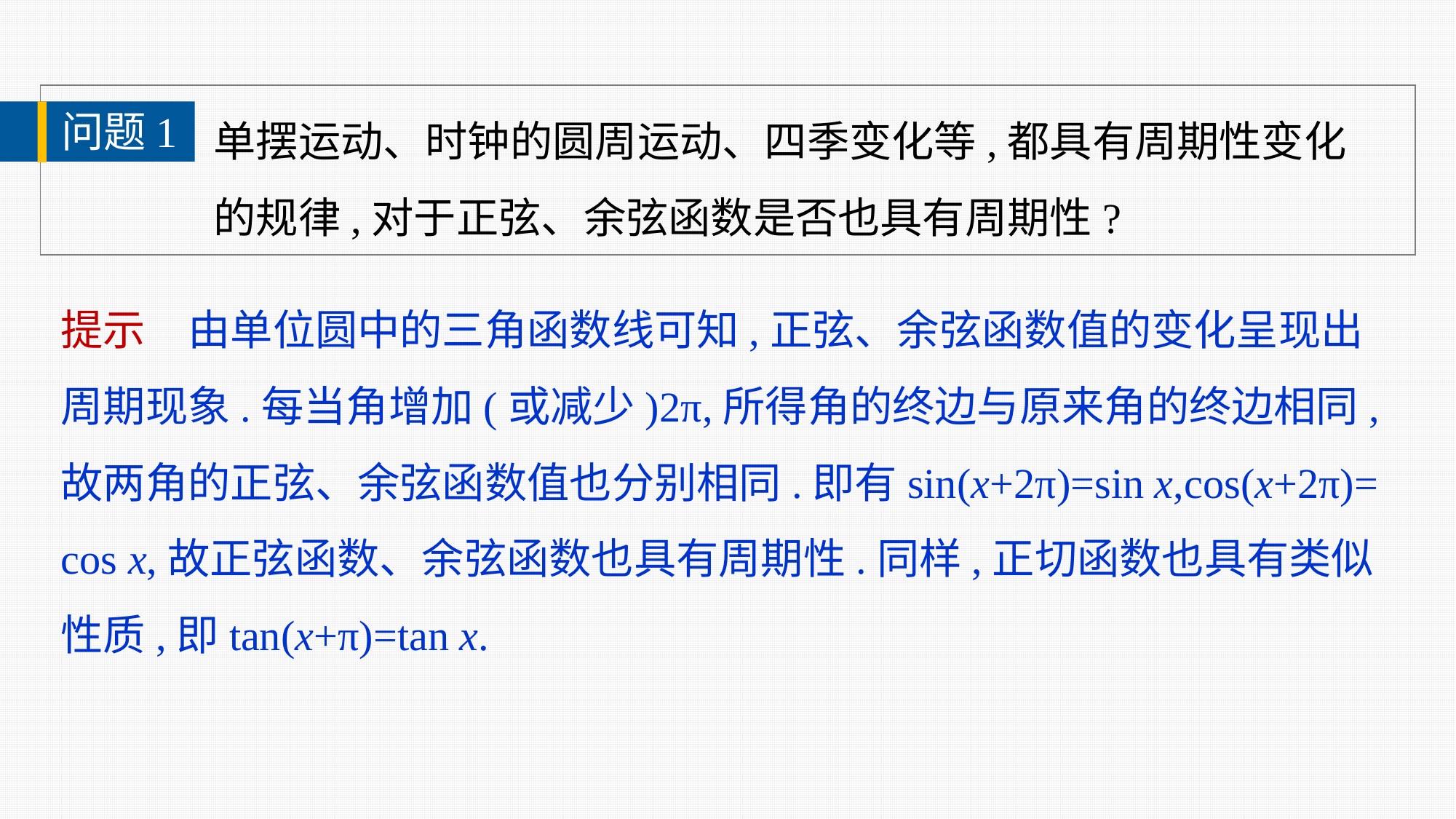

单摆运动、时钟的圆周运动、四季变化等,都具有周期性变化的规律,对于正弦、余弦函数是否也具有周期性?

问题1

提示　由单位圆中的三角函数线可知,正弦、余弦函数值的变化呈现出周期现象.每当角增加(或减少)2π,所得角的终边与原来角的终边相同,故两角的正弦、余弦函数值也分别相同.即有sin(x+2π)=sin x,cos(x+2π)= cos x,故正弦函数、余弦函数也具有周期性.同样,正切函数也具有类似性质,即tan(x+π)=tan x.